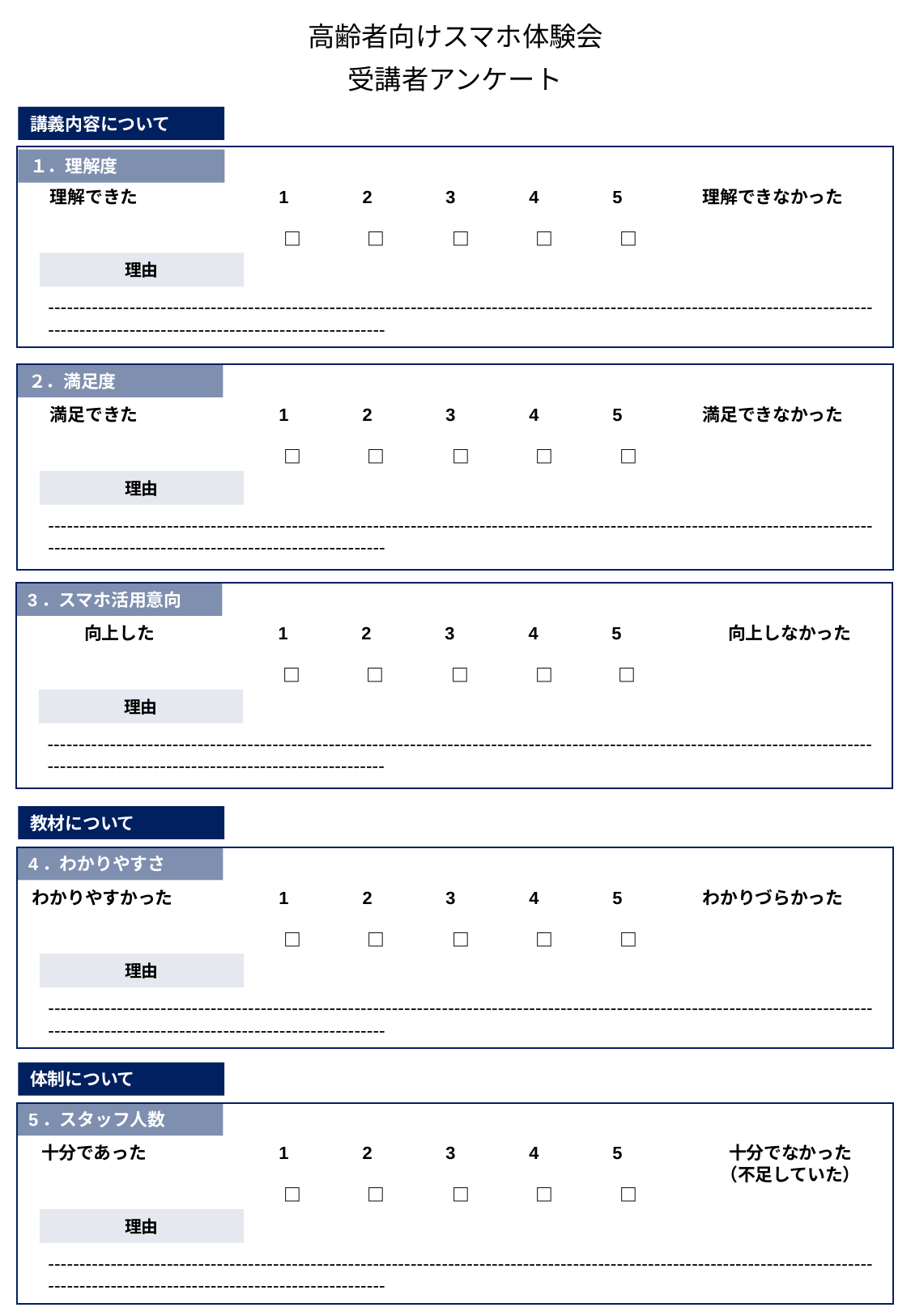

# 高齢者向けスマホ体験会
受講者アンケート
講義内容について

１．理解度
理解できた
1
2
3
4
5
□
□
□
□
□
理解できなかった
理由
------------------------------------------------------------------------------------------------------------------------------------------------------------------------------------------
２．満足度

満足できた
1
2
3
4
5
□
□
□
□
□
満足できなかった
理由
------------------------------------------------------------------------------------------------------------------------------------------------------------------------------------------
3．スマホ活用意向

向上した
1
2
3
4
5
□
□
□
□
□
向上しなかった
理由
------------------------------------------------------------------------------------------------------------------------------------------------------------------------------------------
教材について
4．わかりやすさ

わかりやすかった
1
2
3
4
5
□
□
□
□
□
わかりづらかった
理由
------------------------------------------------------------------------------------------------------------------------------------------------------------------------------------------
体制について
5．スタッフ人数

十分であった
1
2
3
4
5
□
□
□
□
□
十分でなかった
（不足していた）
理由
------------------------------------------------------------------------------------------------------------------------------------------------------------------------------------------